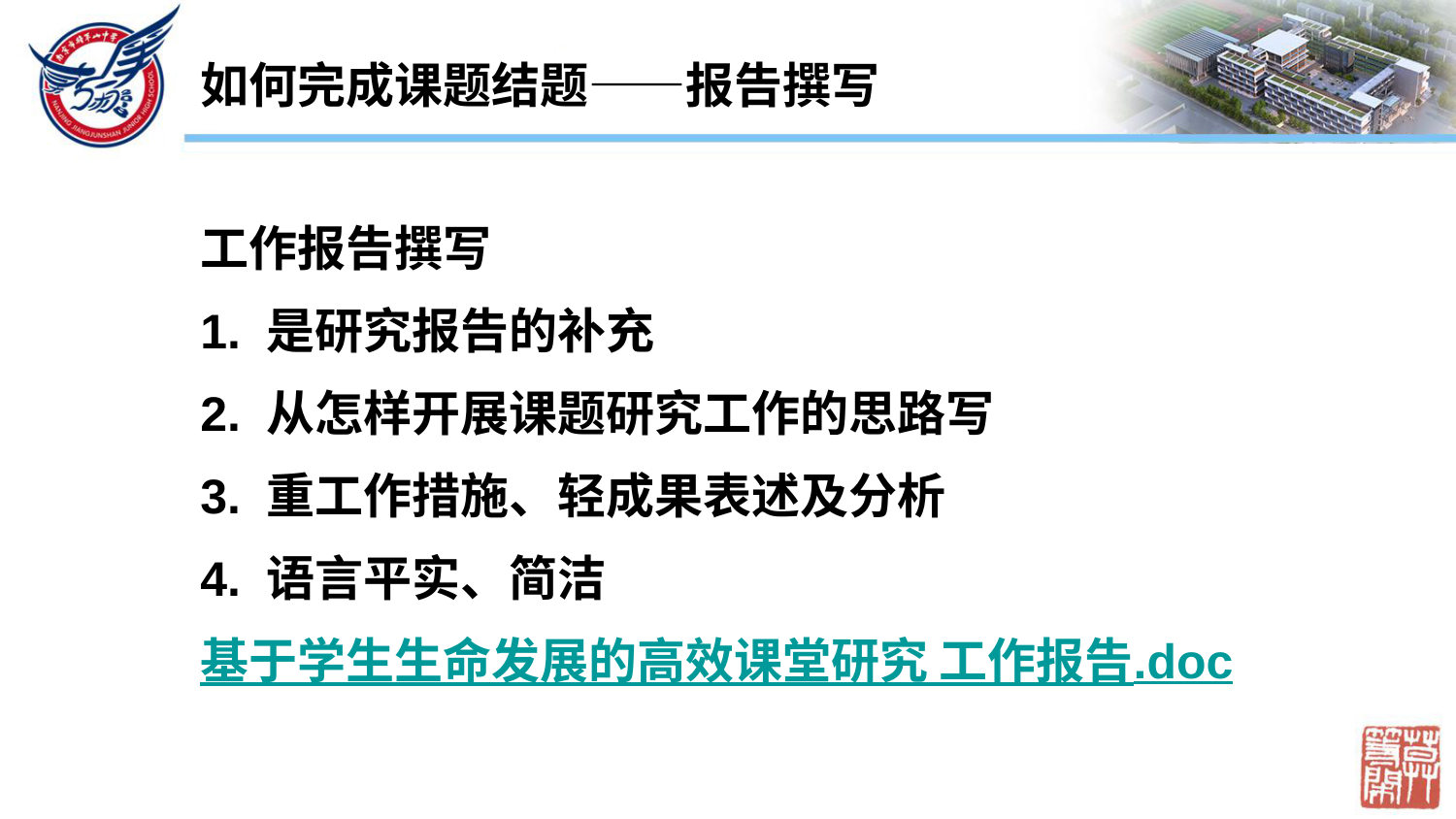

如何完成课题结题——报告撰写
工作报告撰写
1. 是研究报告的补充
2. 从怎样开展课题研究工作的思路写
3. 重工作措施、轻成果表述及分析
4. 语言平实、简洁
基于学生生命发展的高效课堂研究 工作报告.doc